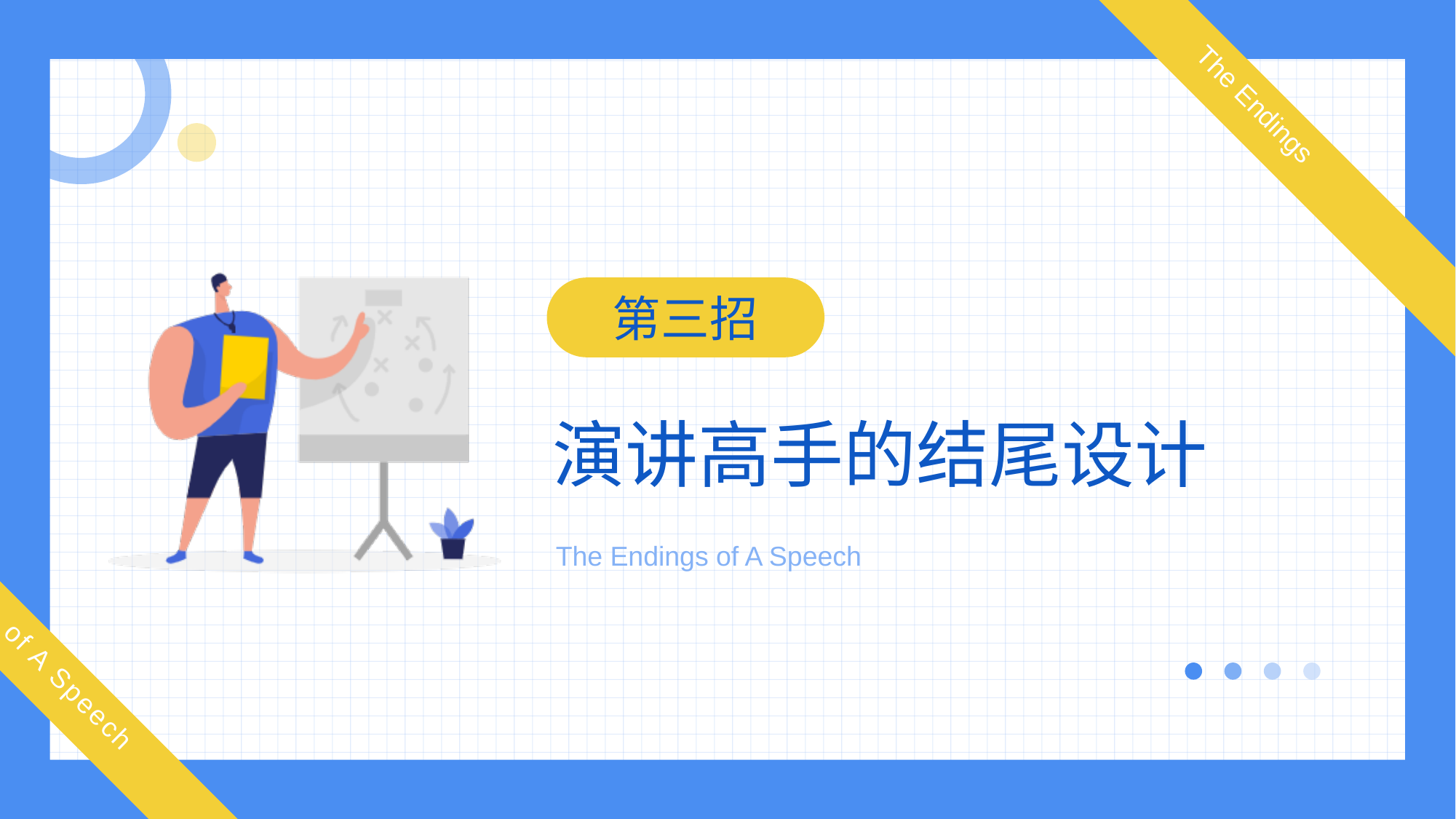

The Endings

第三招
演讲高手的结尾设计
The Endings of A Speech
of A Speech